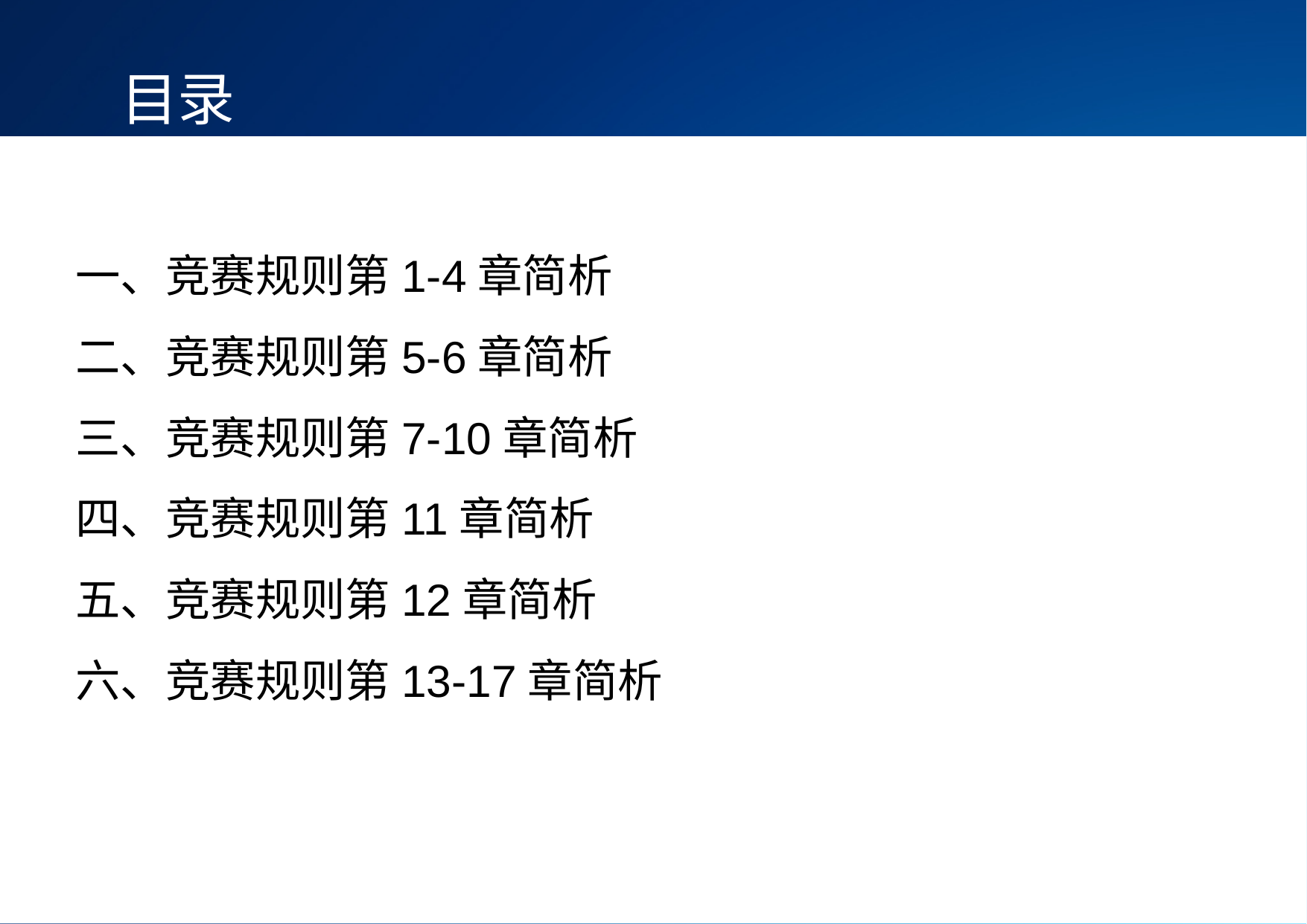

目录
一、竞赛规则第1-4章简析
二、竞赛规则第5-6章简析
三、竞赛规则第7-10章简析
四、竞赛规则第11章简析
五、竞赛规则第12章简析
六、竞赛规则第13-17章简析